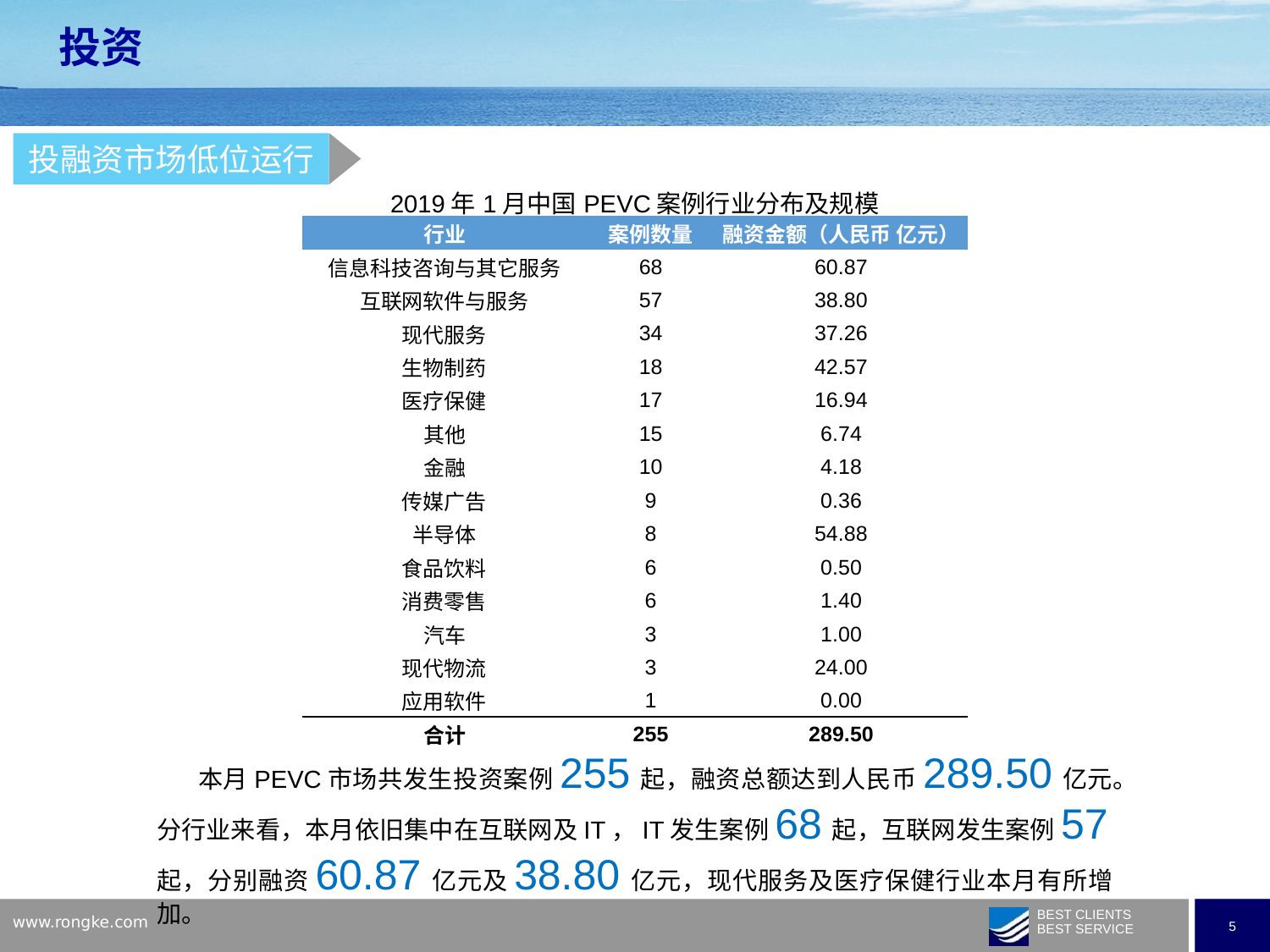

投资
投融资市场低位运行

| 2019年1月中国PEVC案例行业分布及规模 |  |  |
| --- | --- | --- |
| 行业 | 案例数量 | 融资金额（人民币 亿元） |
| 信息科技咨询与其它服务 | 68 | 60.87 |
| 互联网软件与服务 | 57 | 38.80 |
| 现代服务 | 34 | 37.26 |
| 生物制药 | 18 | 42.57 |
| 医疗保健 | 17 | 16.94 |
| 其他 | 15 | 6.74 |
| 金融 | 10 | 4.18 |
| 传媒广告 | 9 | 0.36 |
| 半导体 | 8 | 54.88 |
| 食品饮料 | 6 | 0.50 |
| 消费零售 | 6 | 1.40 |
| 汽车 | 3 | 1.00 |
| 现代物流 | 3 | 24.00 |
| 应用软件 | 1 | 0.00 |
| 合计 | 255 | 289.50 |
      本月PEVC市场共发生投资案例255起，融资总额达到人民币289.50亿元。分行业来看，本月依旧集中在互联网及IT，IT发生案例68起，互联网发生案例57起，分别融资60.87亿元及38.80亿元，现代服务及医疗保健行业本月有所增加。